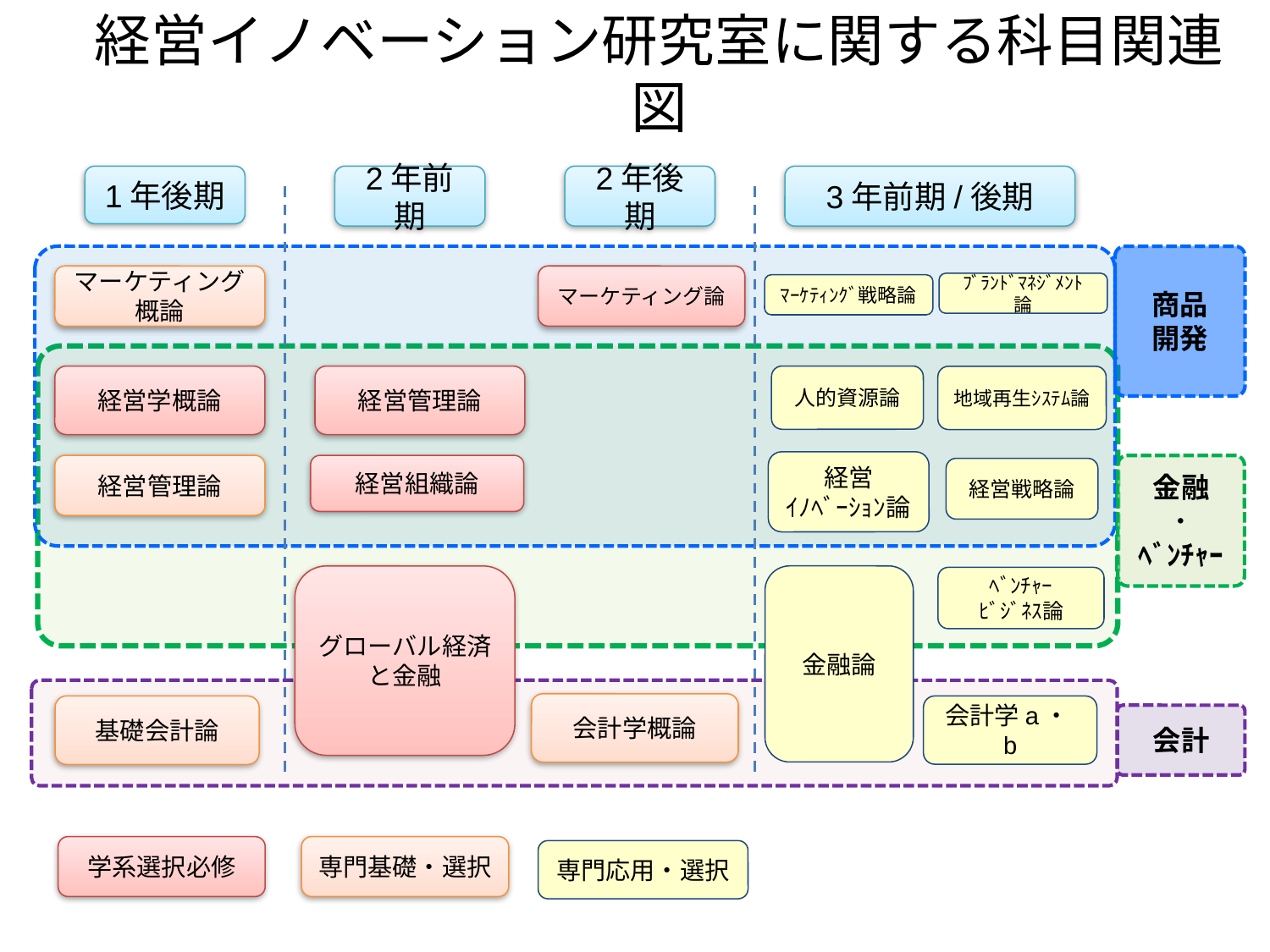

# 経営イノベーション研究室に関する科目関連図
1年後期
2年前期
2年後期
3年前期/後期

商品
開発
マーケティング概論
マーケティング論
ﾌﾞﾗﾝﾄﾞﾏﾈｼﾞﾒﾝﾄ論
ﾏｰｹﾃｨﾝｸﾞ戦略論

経営学概論
経営管理論
人的資源論
地域再生ｼｽﾃﾑ論
経営
ｲﾉﾍﾞｰｼｮﾝ論
経営管理論
経営組織論
金融
･
ﾍﾞﾝﾁｬｰ
経営戦略論
グローバル経済と金融
金融論
ﾍﾞﾝﾁｬｰ
ﾋﾞｼﾞﾈｽ論

会計学概論
基礎会計論
会計学a・b
会計
学系選択必修
専門基礎・選択
専門応用・選択